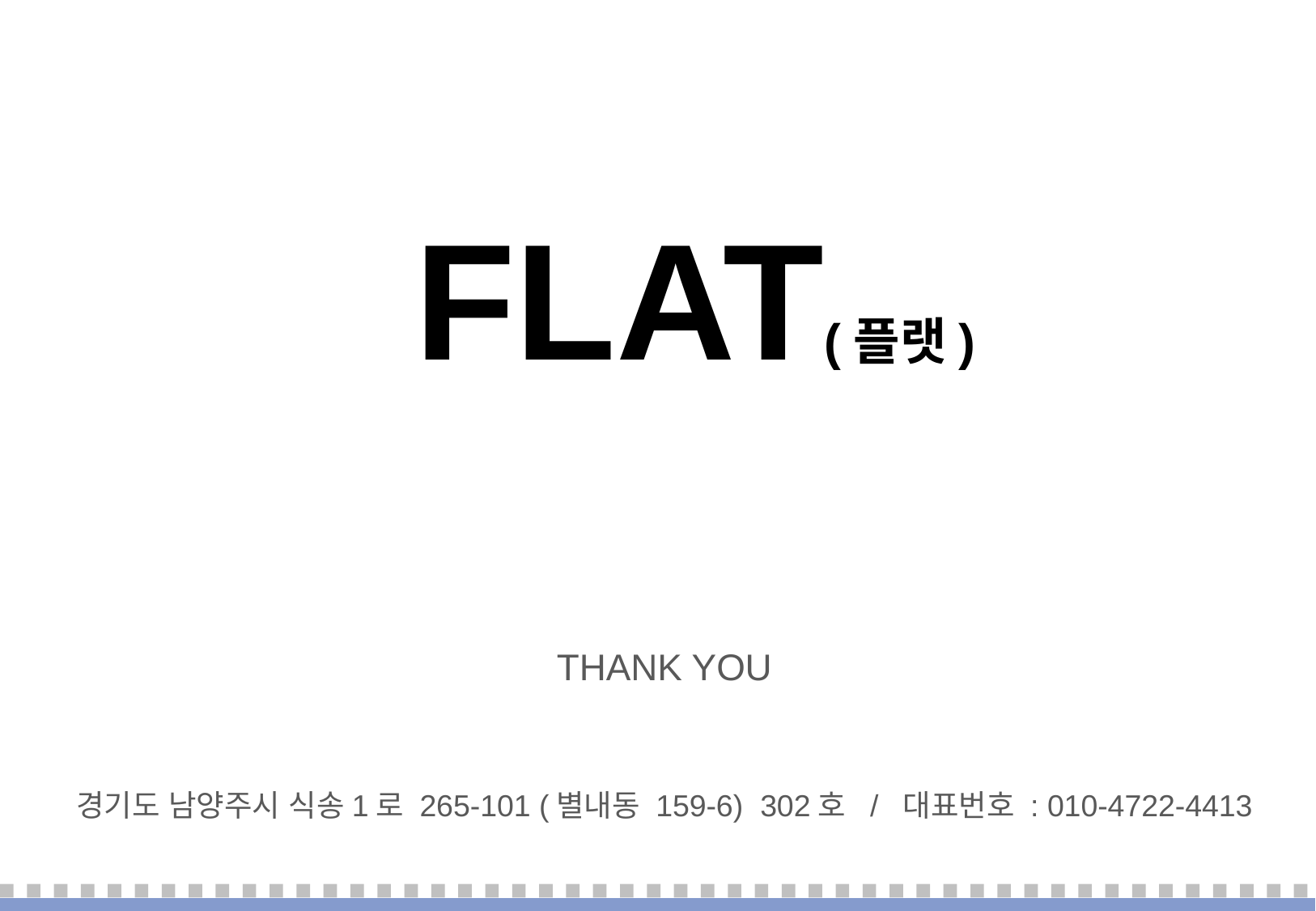

FLAT(플랫)
THANK YOU
경기도 남양주시 식송1로 265-101 (별내동 159-6)  302호  /  대표번호 : 010-4722-4413